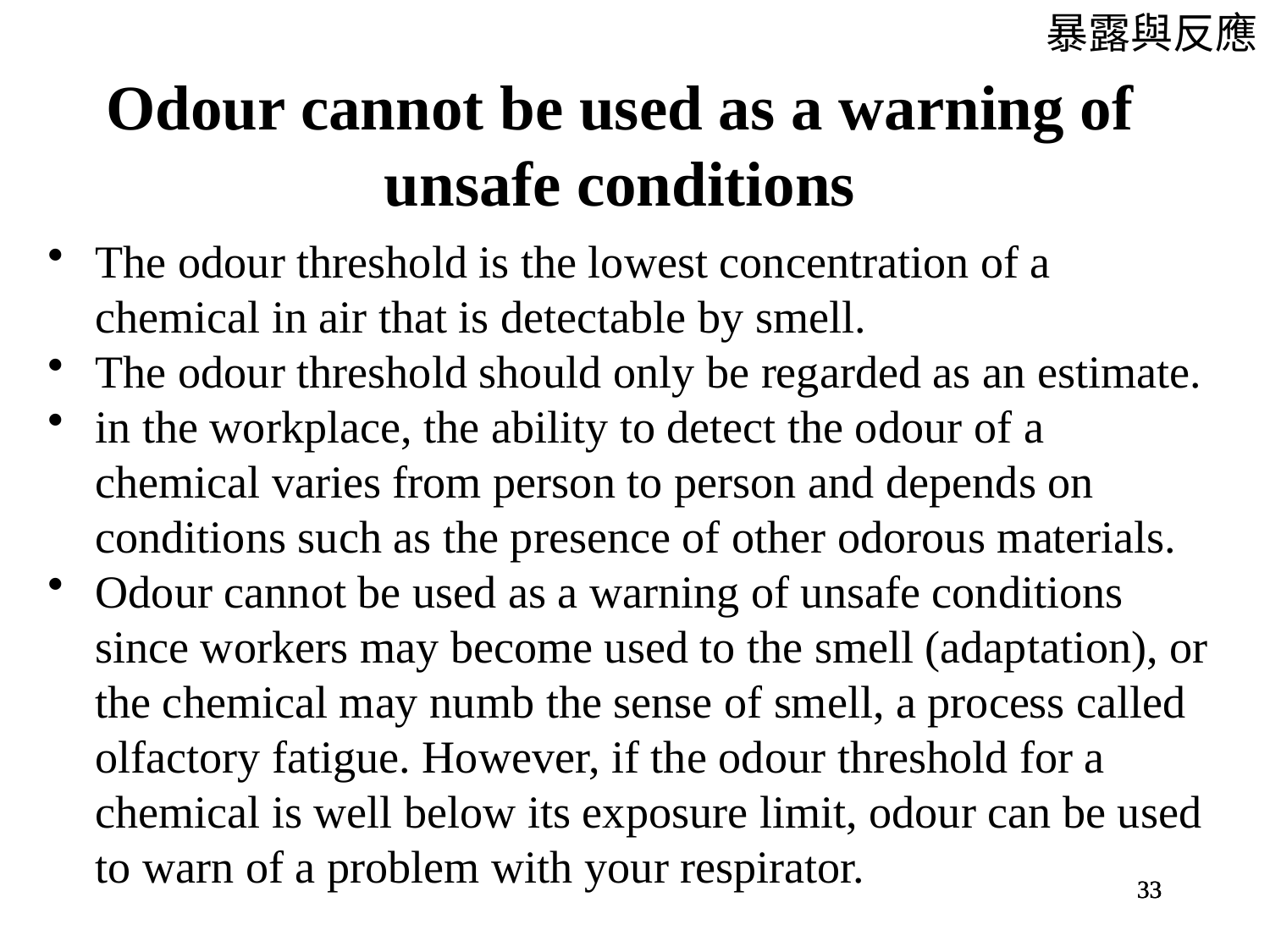

暴露與反應
Odour cannot be used as a warning of unsafe conditions
The odour threshold is the lowest concentration of a chemical in air that is detectable by smell.
The odour threshold should only be regarded as an estimate.
in the workplace, the ability to detect the odour of a chemical varies from person to person and depends on conditions such as the presence of other odorous materials.
Odour cannot be used as a warning of unsafe conditions since workers may become used to the smell (adaptation), or the chemical may numb the sense of smell, a process called olfactory fatigue. However, if the odour threshold for a chemical is well below its exposure limit, odour can be used to warn of a problem with your respirator.
33
33
33